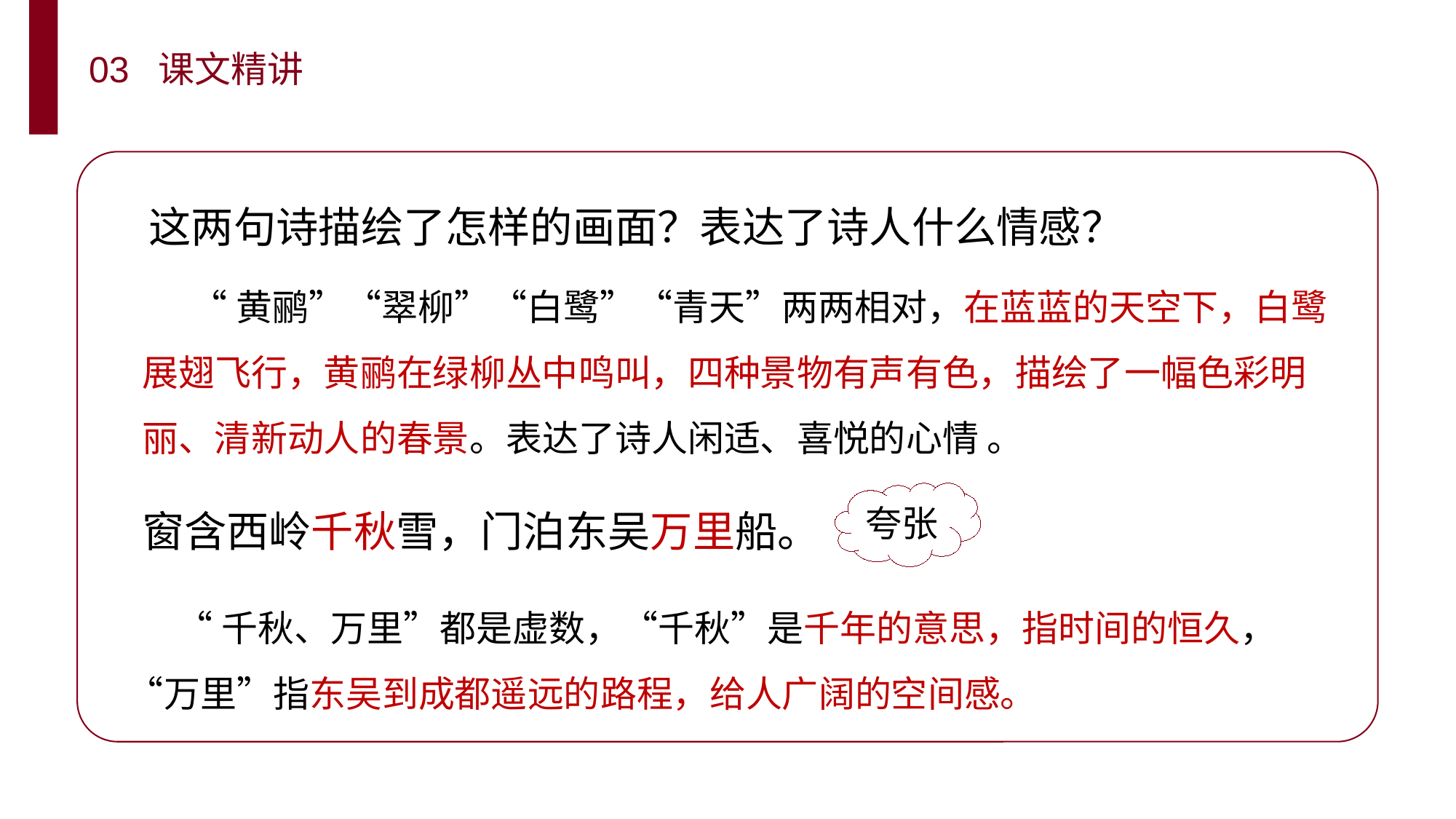

03  课文精讲
这两句诗描绘了怎样的画面？表达了诗人什么情感？
      “黄鹂”“翠柳”“白鹭”“青天”两两相对，在蓝蓝的天空下，白鹭展翅飞行，黄鹂在绿柳丛中鸣叫，四种景物有声有色，描绘了一幅色彩明丽、清新动人的春景。表达了诗人闲适、喜悦的心情 。
夸张
窗含西岭千秋雪，门泊东吴万里船。
      “千秋、万里”都是虚数，“千秋”是千年的意思，指时间的恒久，“万里”指东吴到成都遥远的路程，给人广阔的空间感。